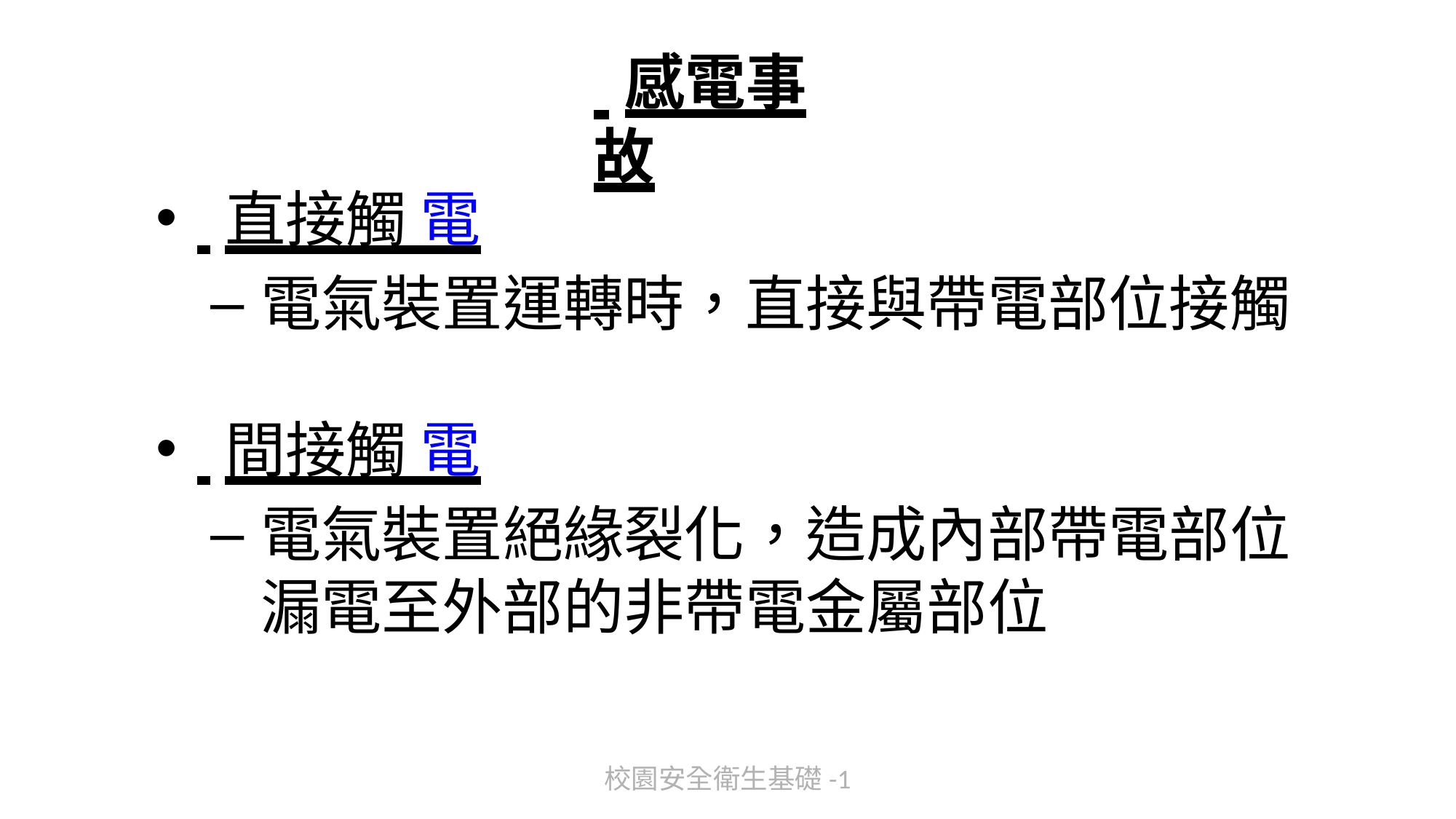

# 感電事故
 直接觸 電
電氣裝置運轉時，直接與帶電部位接觸

 間接觸 電
電氣裝置絕緣裂化，造成內部帶電部位 漏電至外部的非帶電金屬部位
校園安全衛生基礎-1
210